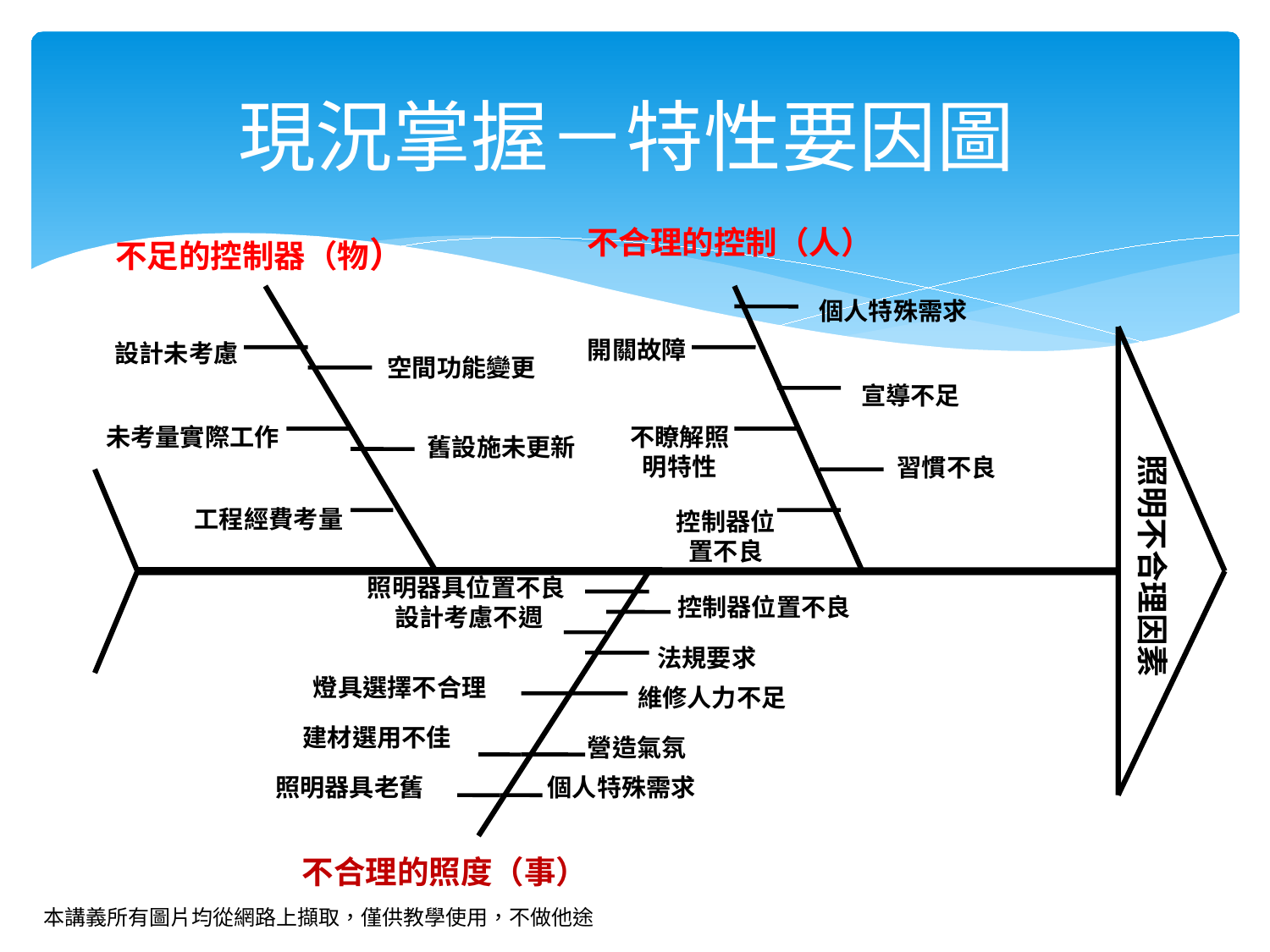

# 現況掌握－特性要因圖

不合理的控制（人）
不足的控制器（物）

個人特殊需求
開關故障
宣導不足
不瞭解照
明特性
習慣不良
控制器位
置不良
設計未考慮
空間功能變更
未考量實際工作
舊設施未更新
工程經費考量
照明器具位置不良
控制器位置不良
設計考慮不週
法規要求
燈具選擇不合理
維修人力不足
建材選用不佳
營造氣氛
照明器具老舊
個人特殊需求
照明不合理因素

不合理的照度（事）